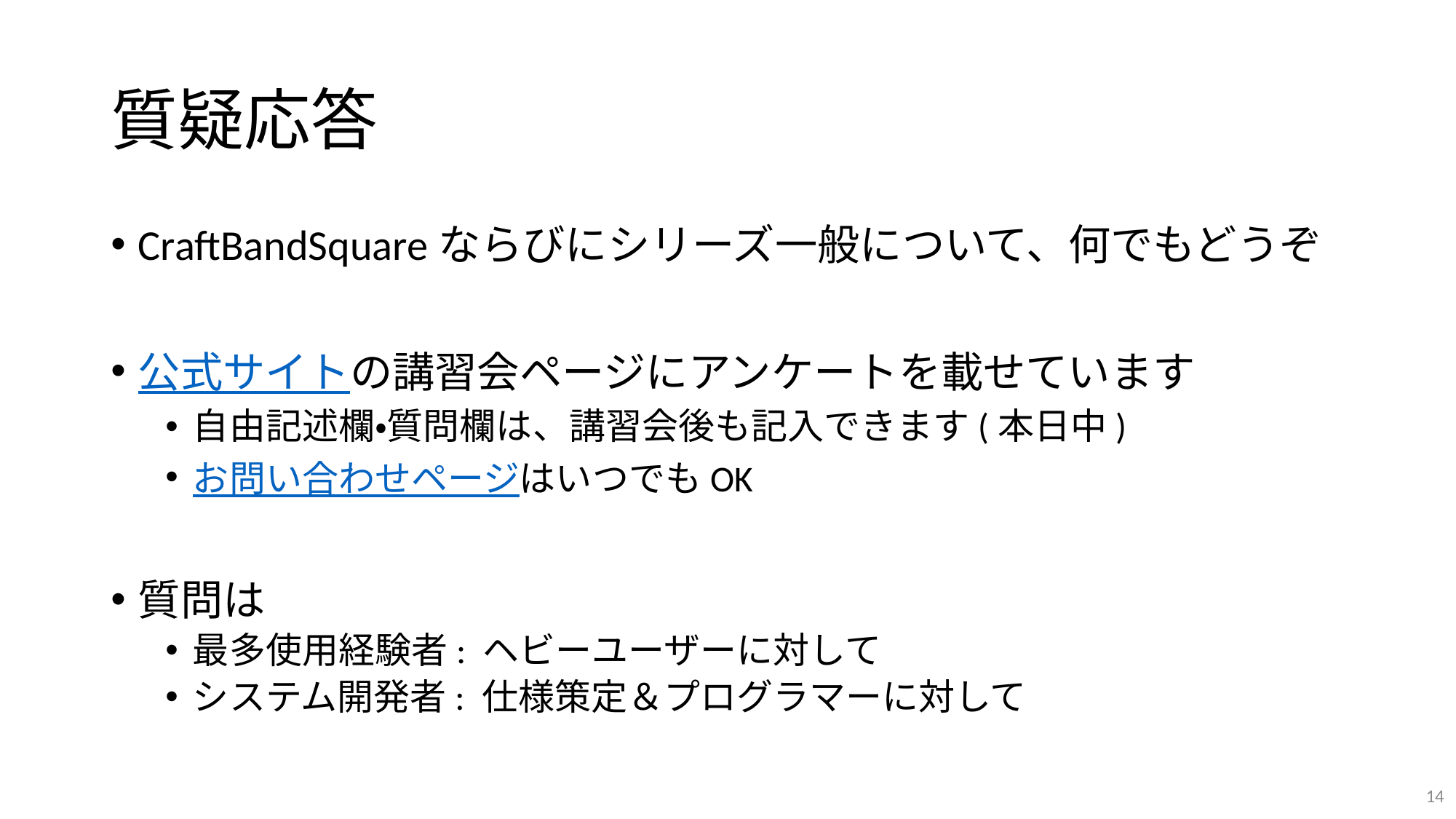

# 質疑応答
CraftBandSquareならびにシリーズ一般について、何でもどうぞ

公式サイトの講習会ページにアンケートを載せています
自由記述欄・質問欄は、講習会後も記入できます(本日中)
お問い合わせページはいつでもOK

質問は
最多使用経験者: ヘビーユーザーに対して
システム開発者: 仕様策定＆プログラマーに対して
14